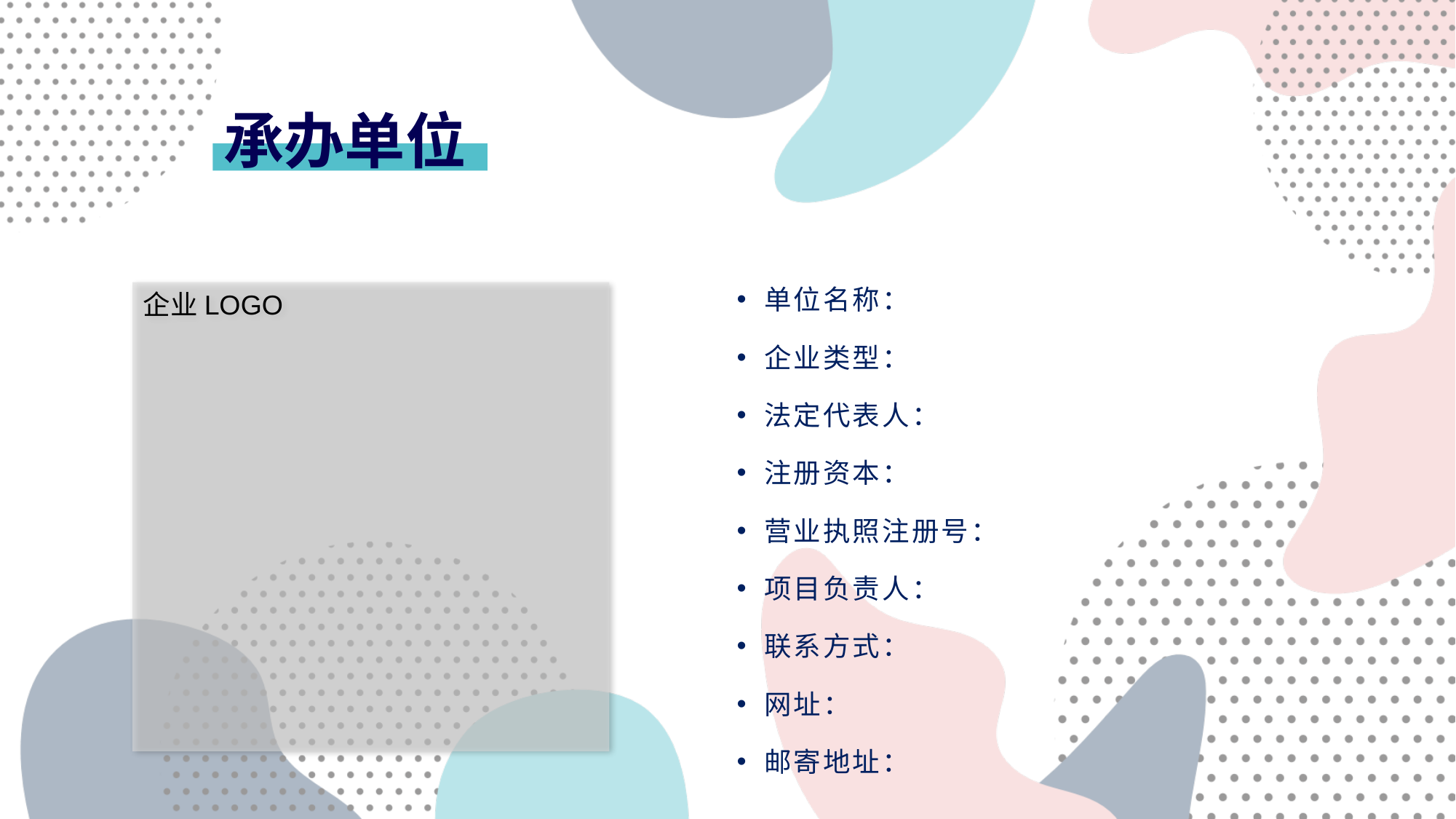

承办单位

单位名称：
企业类型：
法定代表人：
注册资本：
营业执照注册号：
项目负责人：
联系方式：
网址：
邮寄地址：

企业LOGO